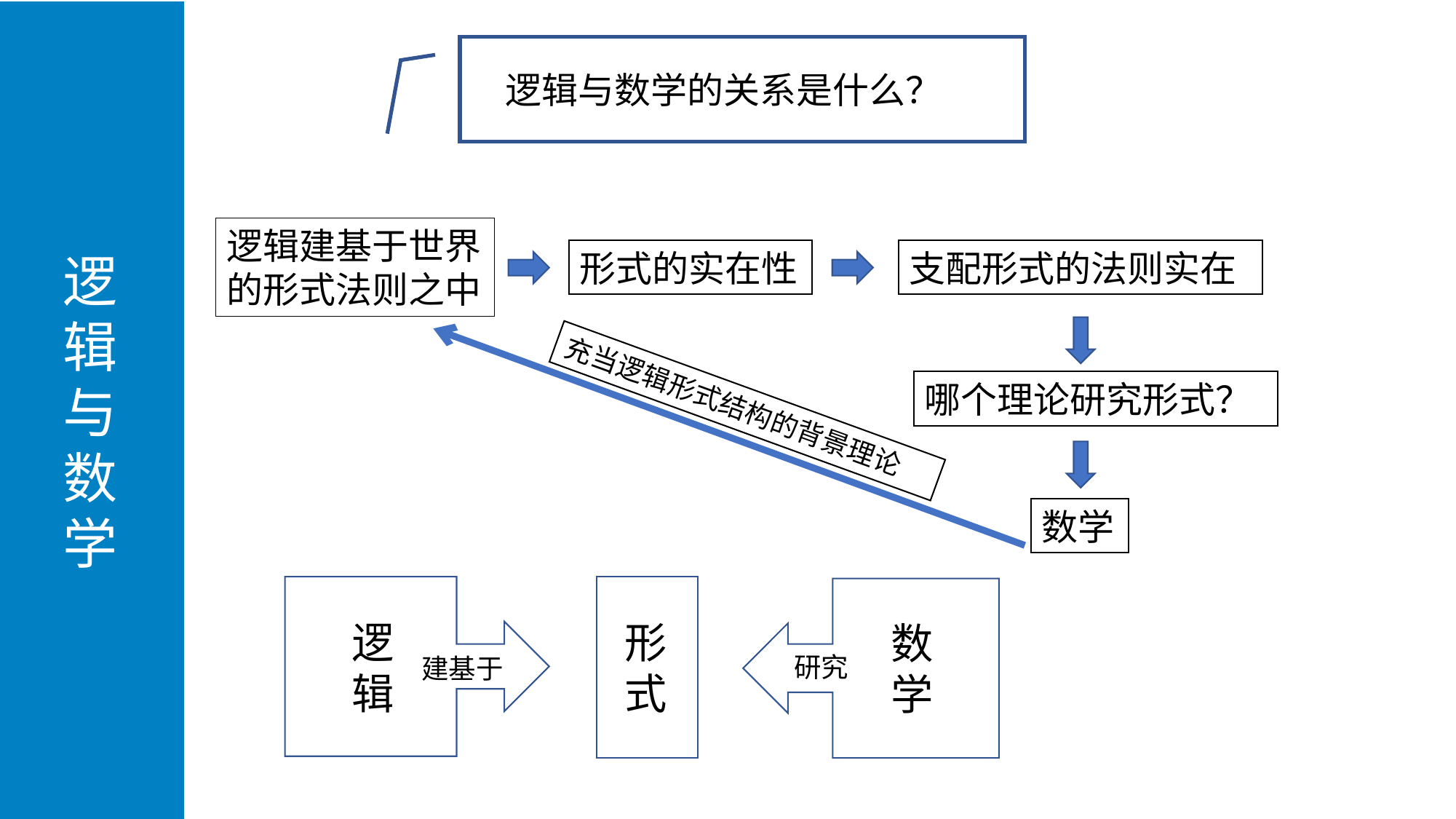

逻
辑
与
数
学

逻辑与数学的关系是什么？
逻辑建基于世界
的形式法则之中
形式的实在性
支配形式的法则实在

哪个理论研究形式？
充当逻辑形式结构的背景理论

数学

数学
逻辑
形式
研究
建基于